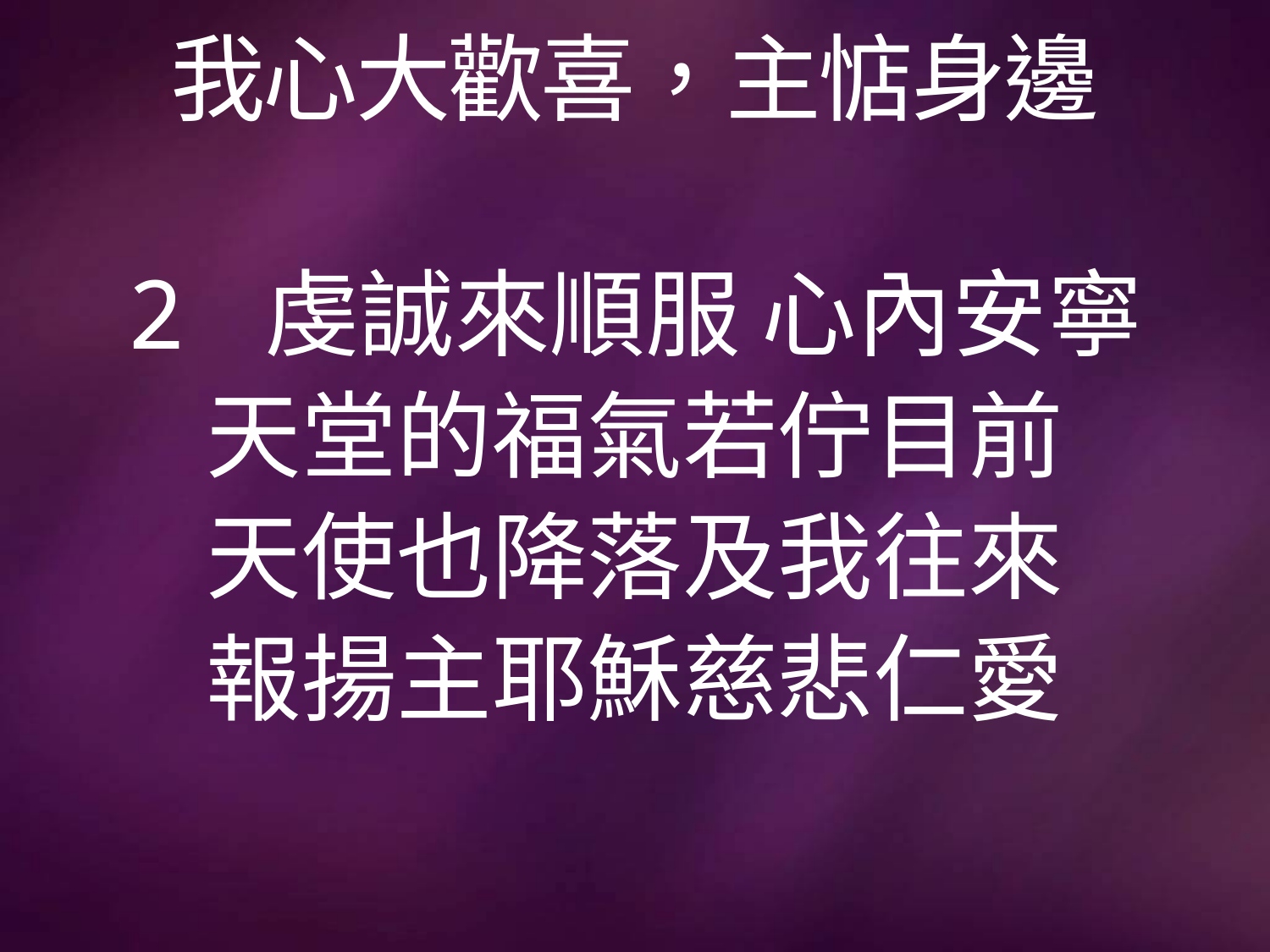

# 我心大歡喜，主惦身邊
2 虔誠來順服 心內安寧
天堂的福氣若佇目前
天使也降落及我往來
報揚主耶穌慈悲仁愛